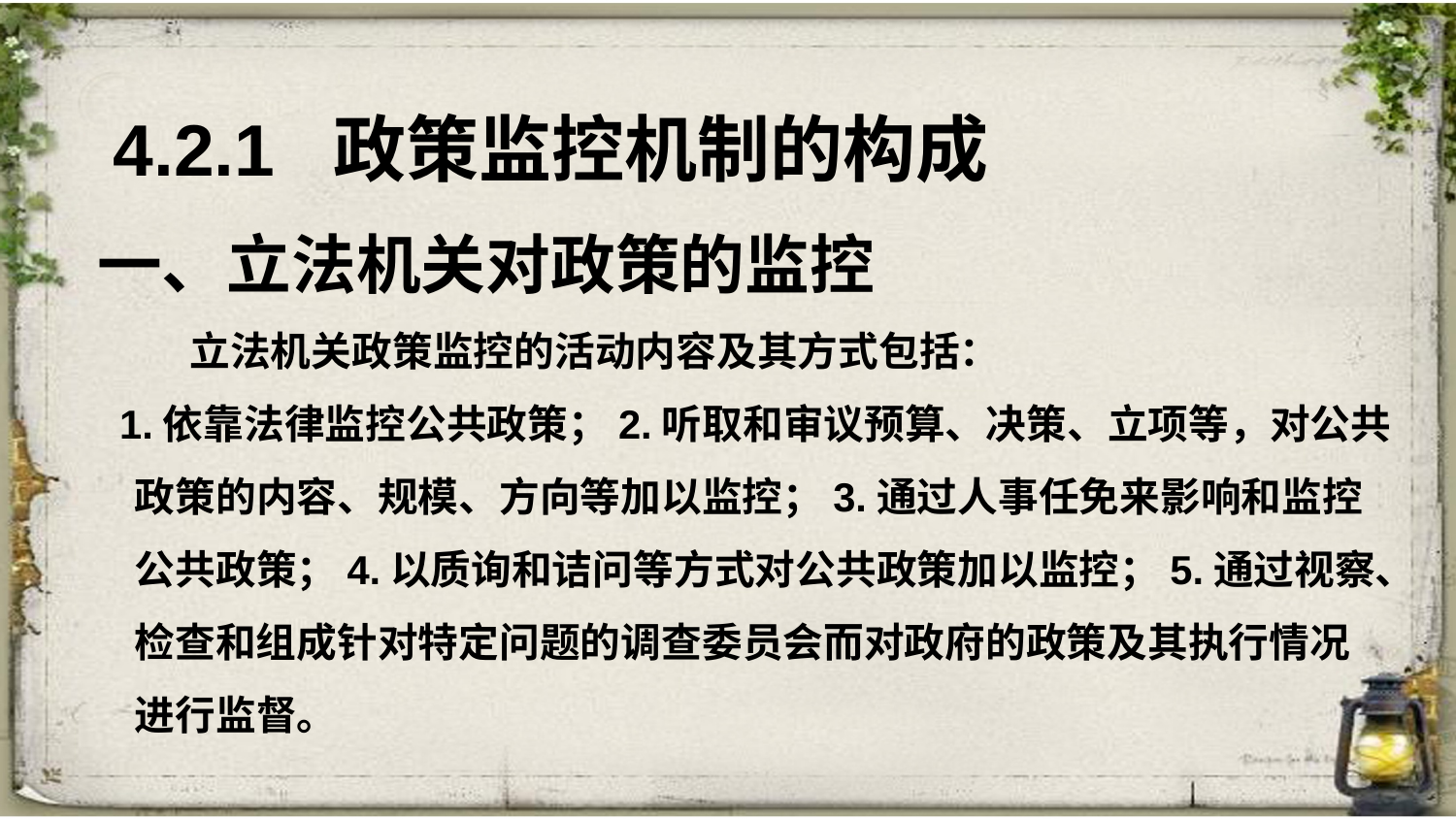

4.2.1  政策监控机制的构成
一、立法机关对政策的监控
         立法机关政策监控的活动内容及其方式包括：
  1.依靠法律监控公共政策；2.听取和审议预算、决策、立项等，对公共
   政策的内容、规模、方向等加以监控；3.通过人事任免来影响和监控
   公共政策；4.以质询和诘问等方式对公共政策加以监控；5.通过视察、
   检查和组成针对特定问题的调查委员会而对政府的政策及其执行情况
   进行监督。